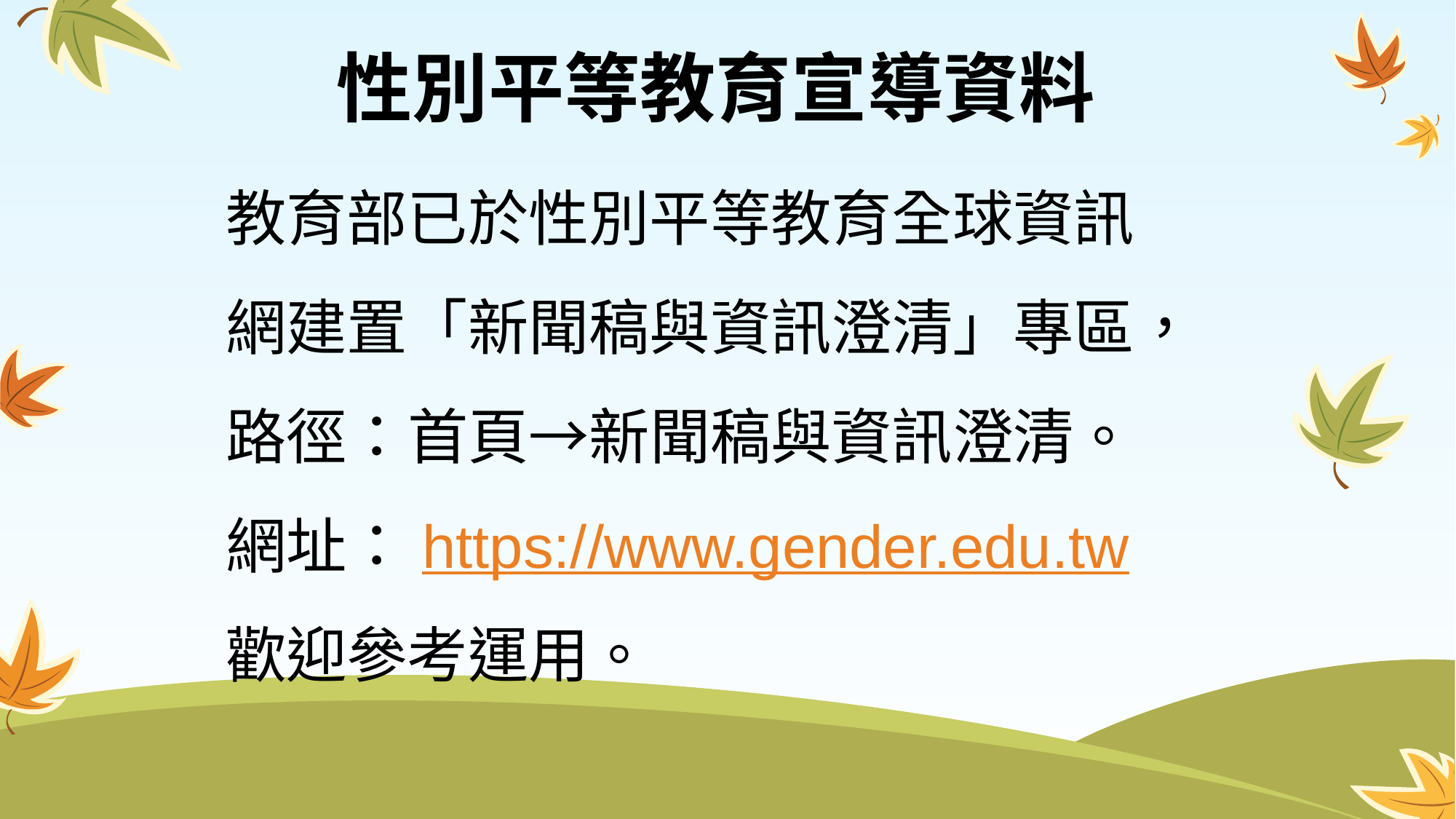

性別平等教育宣導資料
教育部已於性別平等教育全球資訊網建置「新聞稿與資訊澄清」專區，路徑：首頁→新聞稿與資訊澄清。網址：https://www.gender.edu.tw
歡迎參考運用。